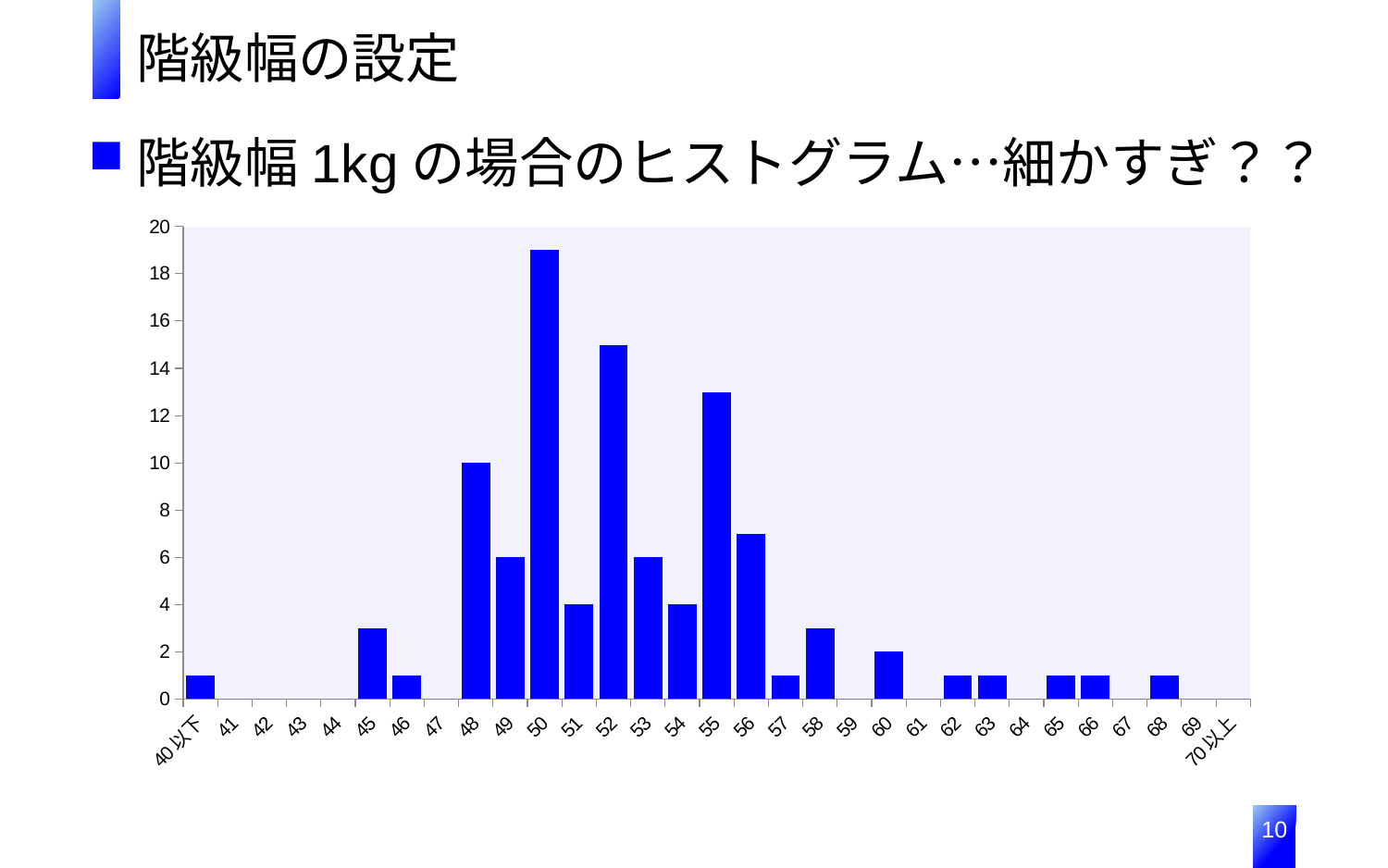

階級幅の設定
階級幅1kgの場合のヒストグラム…細かすぎ？？

### Chart

| Category |  |
|---|---|
| 40以下 | 1.0 |
| 41 | 0.0 |
| 42 | 0.0 |
| 43 | 0.0 |
| 44 | 0.0 |
| 45 | 3.0 |
| 46 | 1.0 |
| 47 | 0.0 |
| 48 | 10.0 |
| 49 | 6.0 |
| 50 | 19.0 |
| 51 | 4.0 |
| 52 | 15.0 |
| 53 | 6.0 |
| 54 | 4.0 |
| 55 | 13.0 |
| 56 | 7.0 |
| 57 | 1.0 |
| 58 | 3.0 |
| 59 | 0.0 |
| 60 | 2.0 |
| 61 | 0.0 |
| 62 | 1.0 |
| 63 | 1.0 |
| 64 | 0.0 |
| 65 | 1.0 |
| 66 | 1.0 |
| 67 | 0.0 |
| 68 | 1.0 |
| 69 | 0.0 |
| 70以上 | 0.0 |